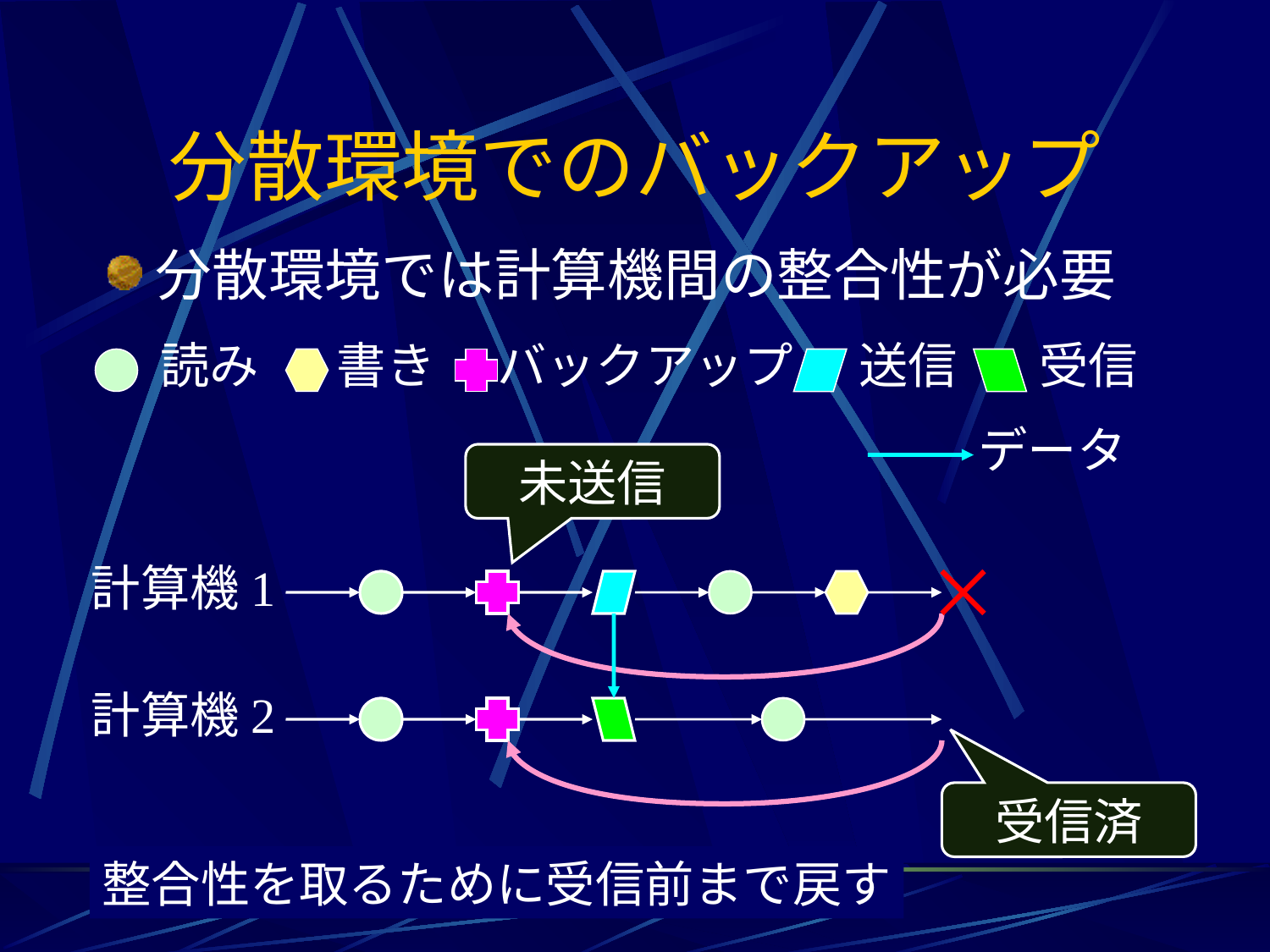

# 分散環境でのバックアップ
分散環境では計算機間の整合性が必要
読み

書き
バックアップ
送信
受信

データ
未送信

計算機1

計算機2

受信済
整合性を取るために受信前まで戻す